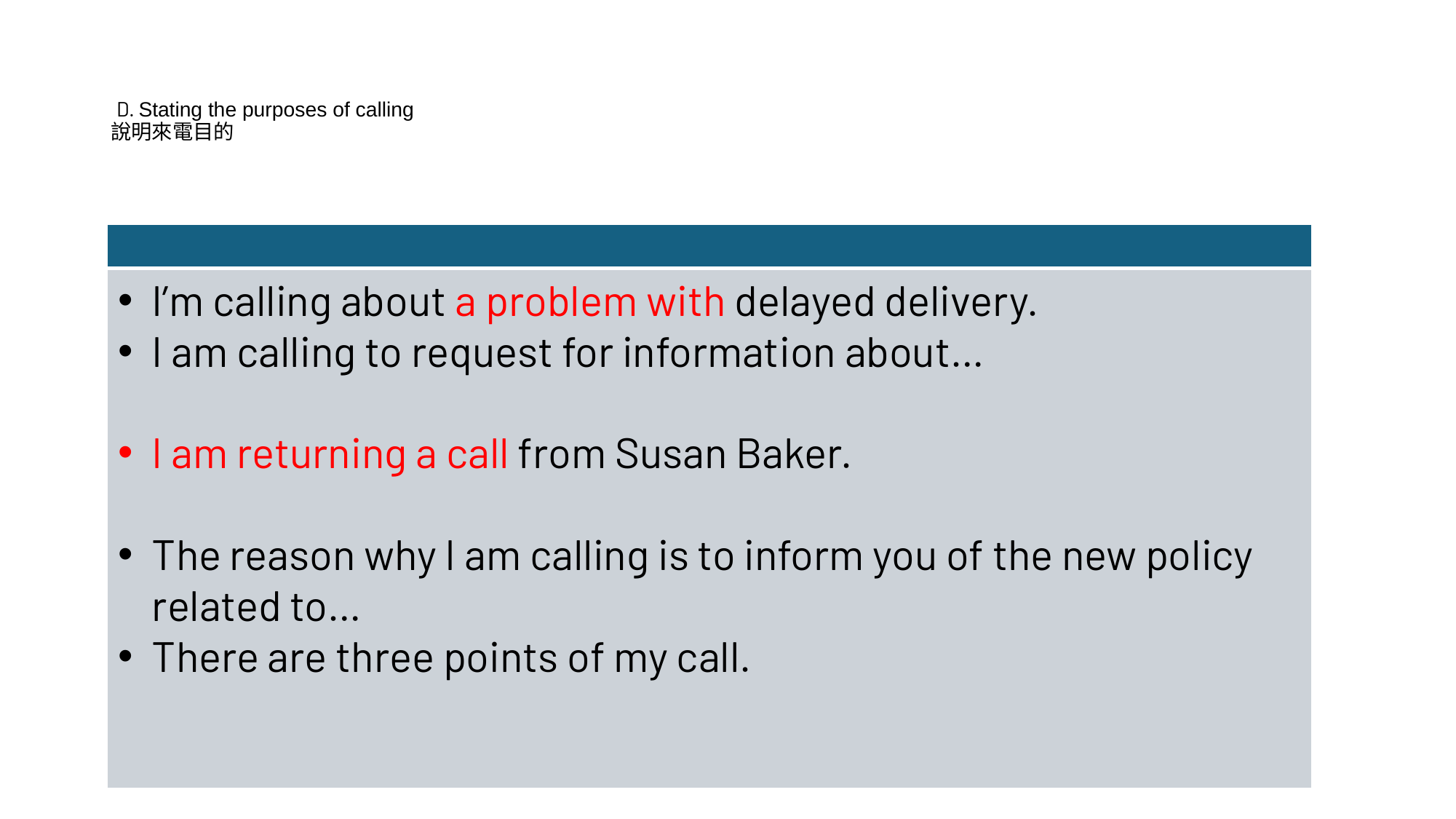

# D. Stating the purposes of calling 說明來電目的
|  |
| --- |
| I’m calling about a problem with delayed delivery. I am calling to request for information about… I am returning a call from Susan Baker. The reason why I am calling is to inform you of the new policy related to… There are three points of my call. |